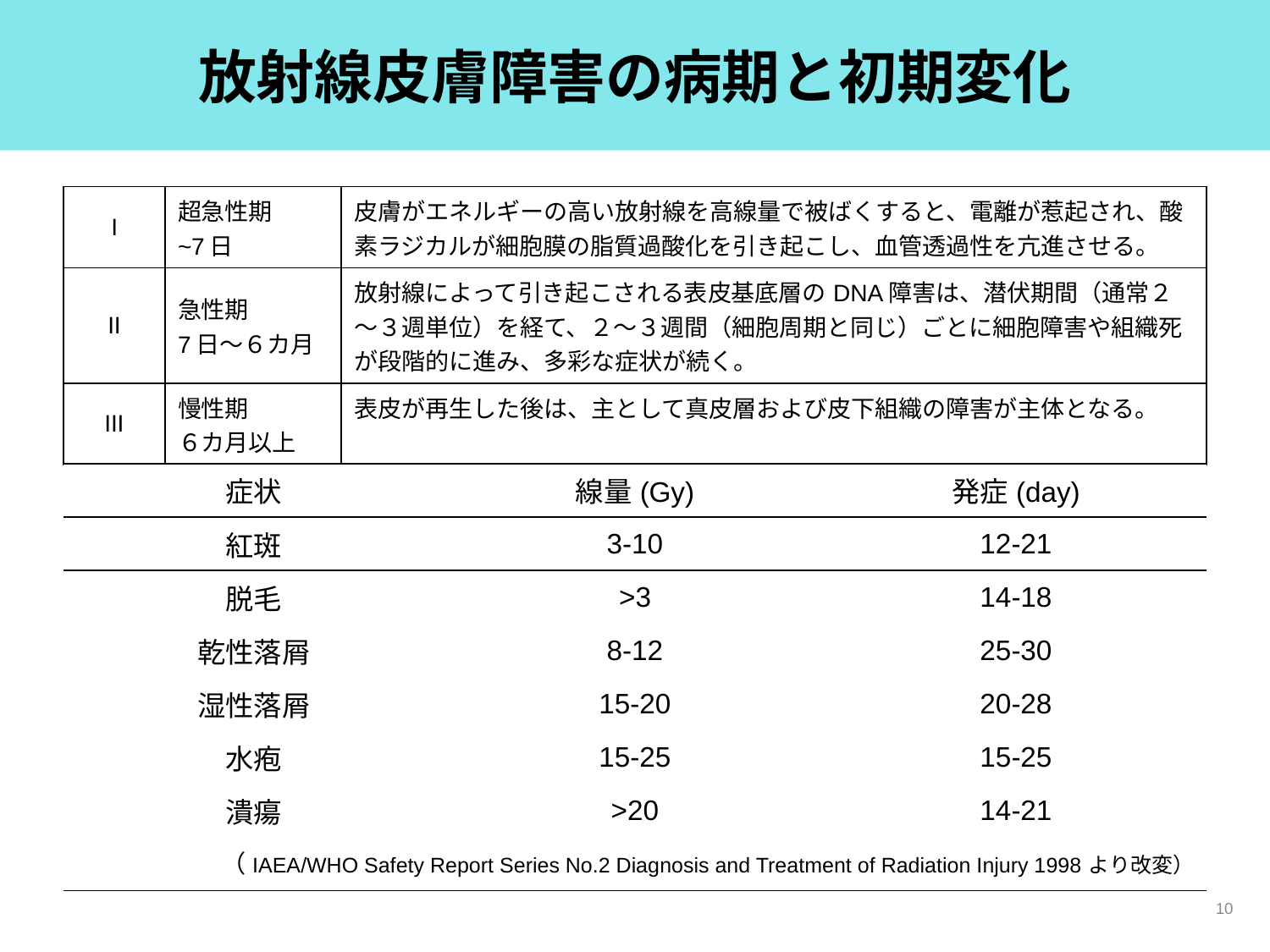

# 放射線皮膚障害の病期と初期変化
| I | 超急性期 ~7日 | 皮膚がエネルギーの高い放射線を高線量で被ばくすると、電離が惹起され、酸素ラジカルが細胞膜の脂質過酸化を引き起こし、血管透過性を亢進させる。 |
| --- | --- | --- |
| II | 急性期 7日〜６カ月 | 放射線によって引き起こされる表皮基底層のDNA障害は、潜伏期間（通常２〜３週単位）を経て、２〜３週間（細胞周期と同じ）ごとに細胞障害や組織死が段階的に進み、多彩な症状が続く。 |
| III | 慢性期 ６カ月以上 | 表皮が再生した後は、主として真皮層および皮下組織の障害が主体となる。 |
| 症状 | 線量(Gy) | 発症(day) |
| --- | --- | --- |
| 紅斑 | 3-10 | 12-21 |
| 脱毛 | >3 | 14-18 |
| 乾性落屑 | 8-12 | 25-30 |
| 湿性落屑 | 15-20 | 20-28 |
| 水疱 | 15-25 | 15-25 |
| 潰瘍 | >20 | 14-21 |
| 壊死 | >25 | >21 |
（IAEA/WHO Safety Report Series No.2 Diagnosis and Treatment of Radiation Injury 1998より改変）
10